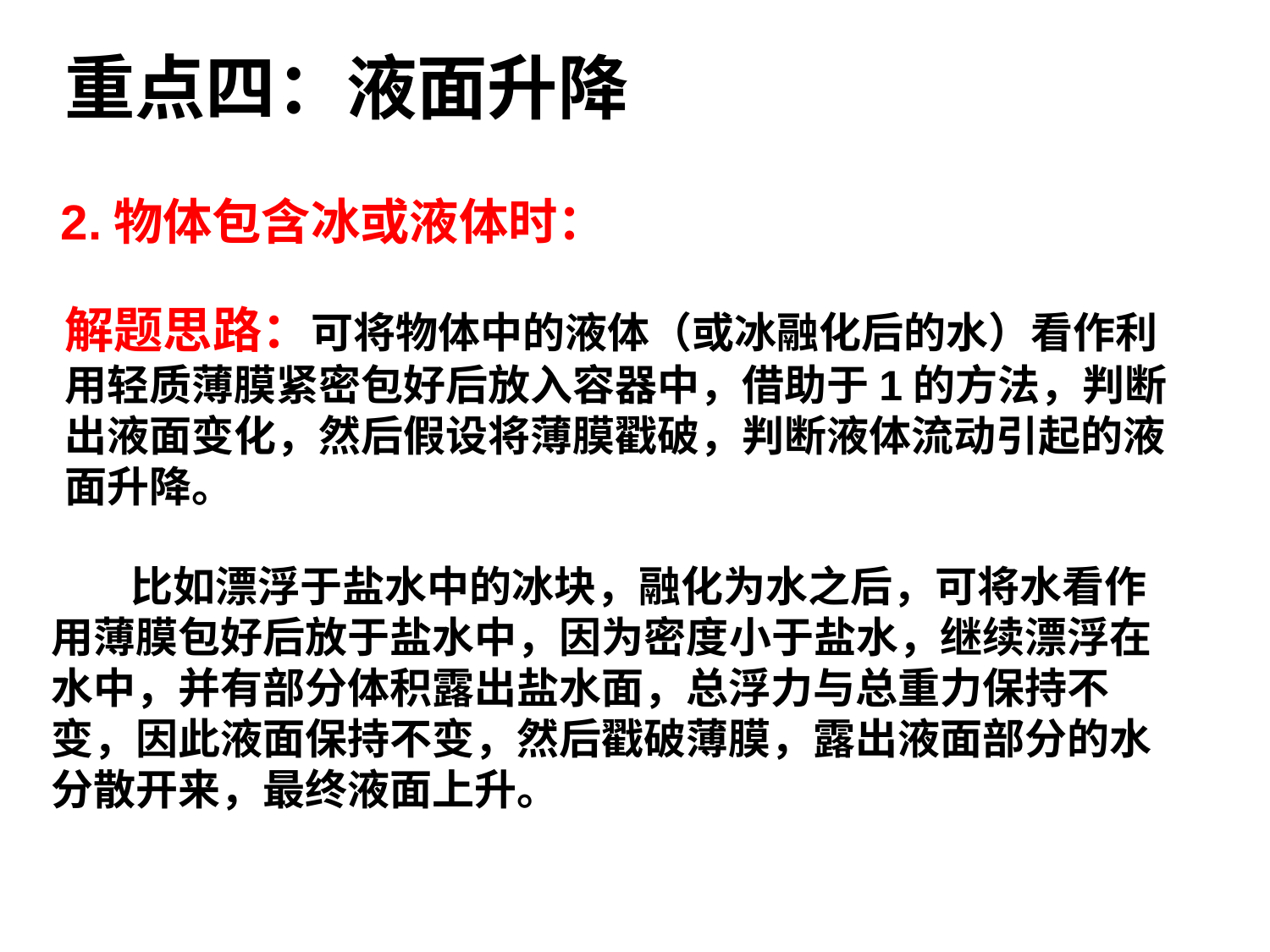

重点四：液面升降
2.物体包含冰或液体时：
解题思路：可将物体中的液体（或冰融化后的水）看作利用轻质薄膜紧密包好后放入容器中，借助于1的方法，判断出液面变化，然后假设将薄膜戳破，判断液体流动引起的液面升降。
          比如漂浮于盐水中的冰块，融化为水之后，可将水看作用薄膜包好后放于盐水中，因为密度小于盐水，继续漂浮在水中，并有部分体积露出盐水面，总浮力与总重力保持不变，因此液面保持不变，然后戳破薄膜，露出液面部分的水分散开来，最终液面上升。